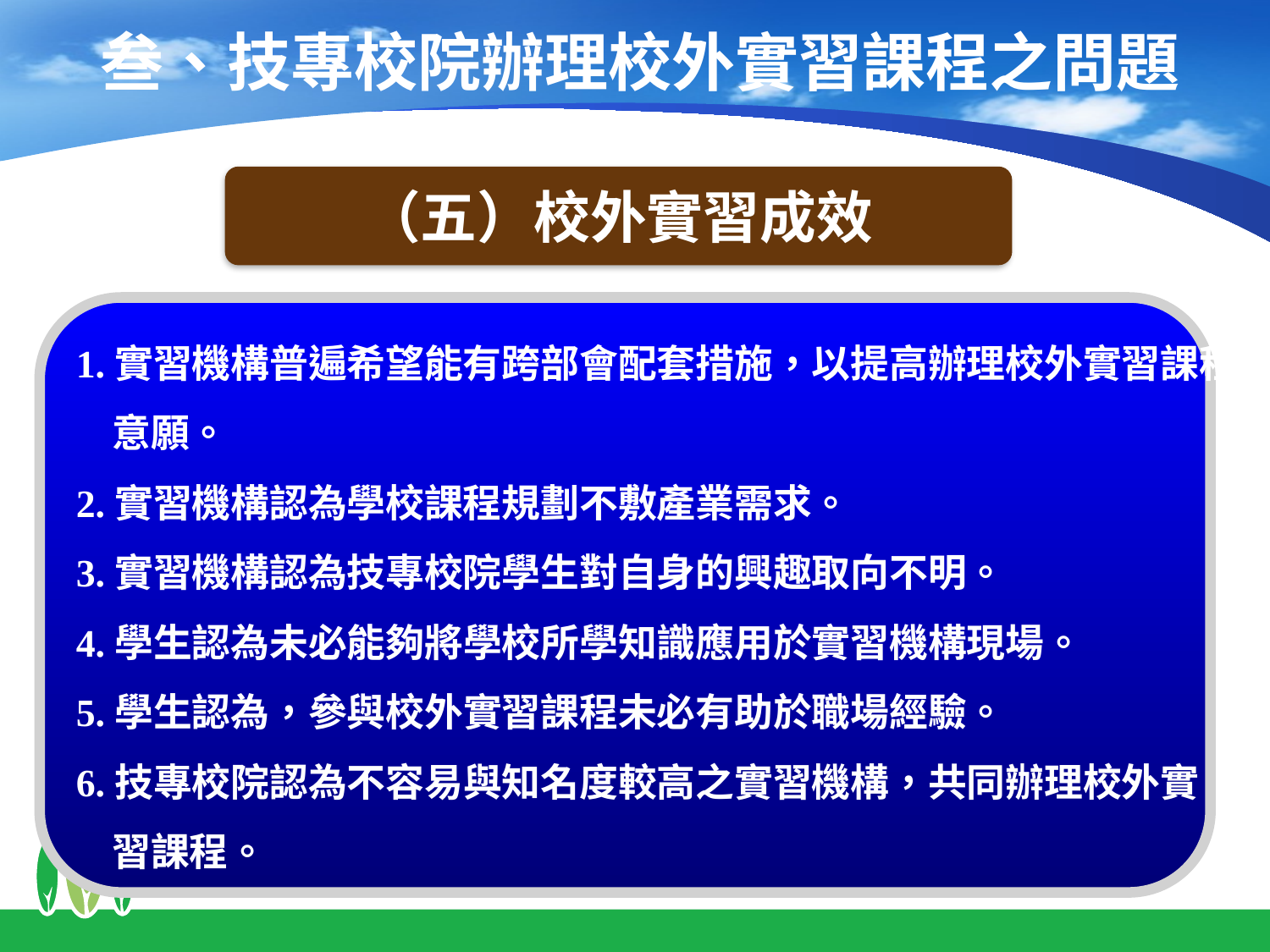

# 叁、技專校院辦理校外實習課程之問題
（五）校外實習成效
1.實習機構普遍希望能有跨部會配套措施，以提高辦理校外實習課程
   意願。
2.實習機構認為學校課程規劃不敷產業需求。
3.實習機構認為技專校院學生對自身的興趣取向不明。
4.學生認為未必能夠將學校所學知識應用於實習機構現場。
5.學生認為，參與校外實習課程未必有助於職場經驗。
6.技專校院認為不容易與知名度較高之實習機構，共同辦理校外實
   習課程。